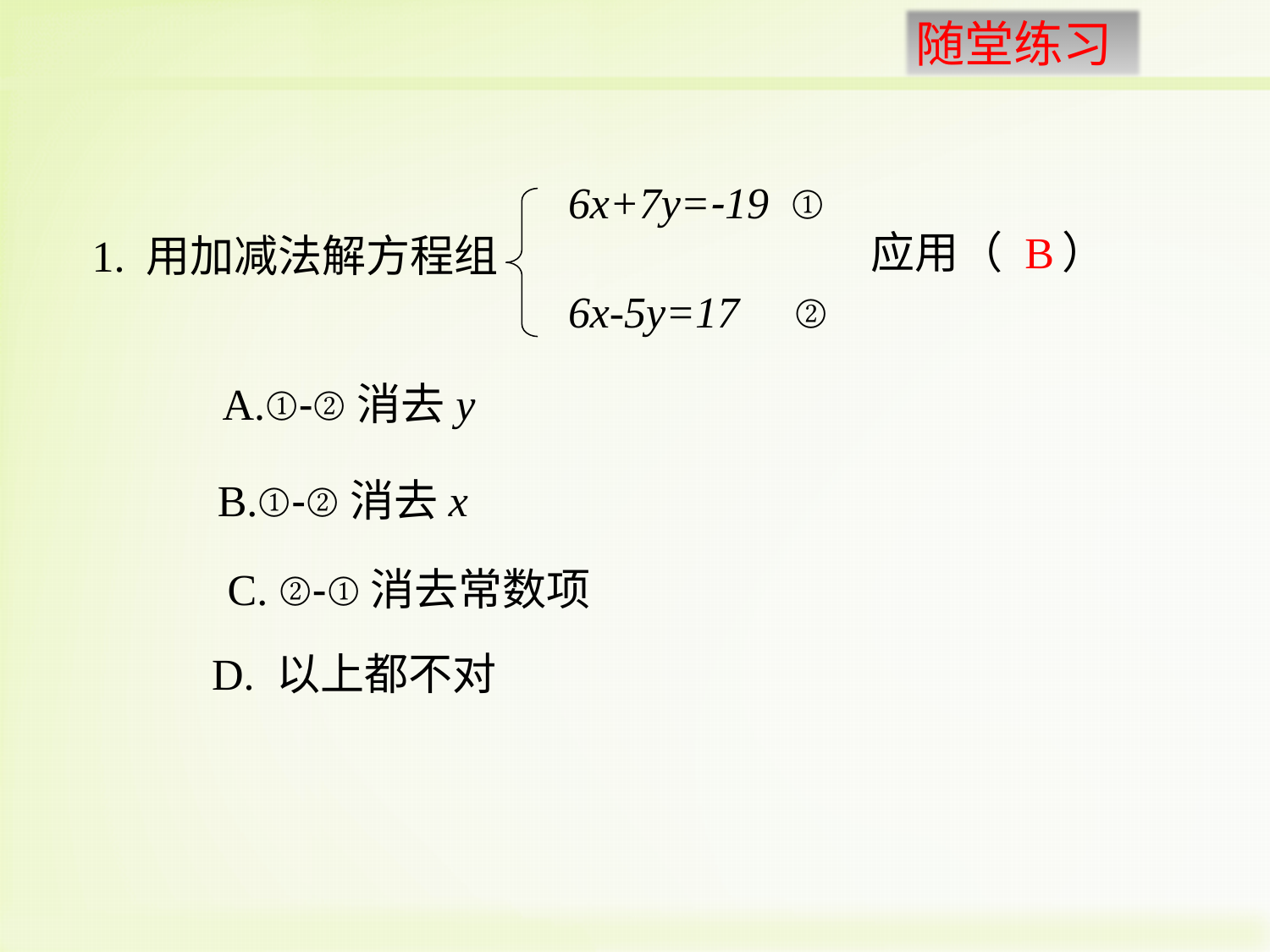

6x+7y=-19  ①

应用（      ）
1. 用加减法解方程组
6x-5y=17     ②
A.①-②消去y
B.①-②消去x
C. ②-①消去常数项
D. 以上都不对
B